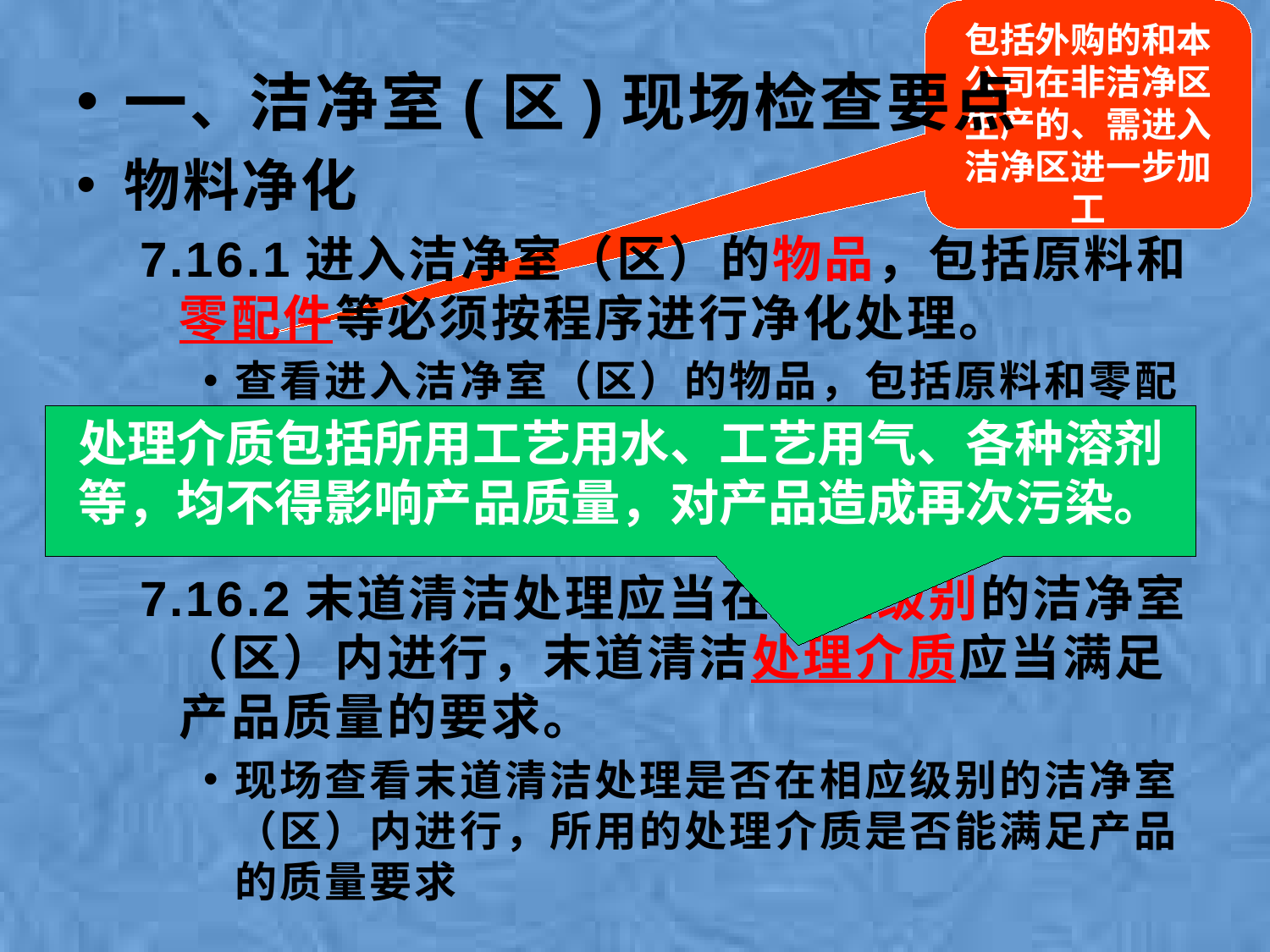

包括外购的和本公司在非洁净区生产的、需进入洁净区进一步加工
一、洁净室(区)现场检查要点
物料净化
7.16.1进入洁净室（区）的物品，包括原料和零配件等必须按程序进行净化处理。
查看进入洁净室（区）的物品，包括原料和零配件的净化程序及其设施，净化程序和设施是否能有效去除生产过程中的物品，包括原料和零配件等的污染物
7.16.2末道清洁处理应当在相应级别的洁净室（区）内进行，末道清洁处理介质应当满足产品质量的要求。
现场查看末道清洁处理是否在相应级别的洁净室（区）内进行，所用的处理介质是否能满足产品的质量要求
处理介质包括所用工艺用水、工艺用气、各种溶剂等，均不得影响产品质量，对产品造成再次污染。